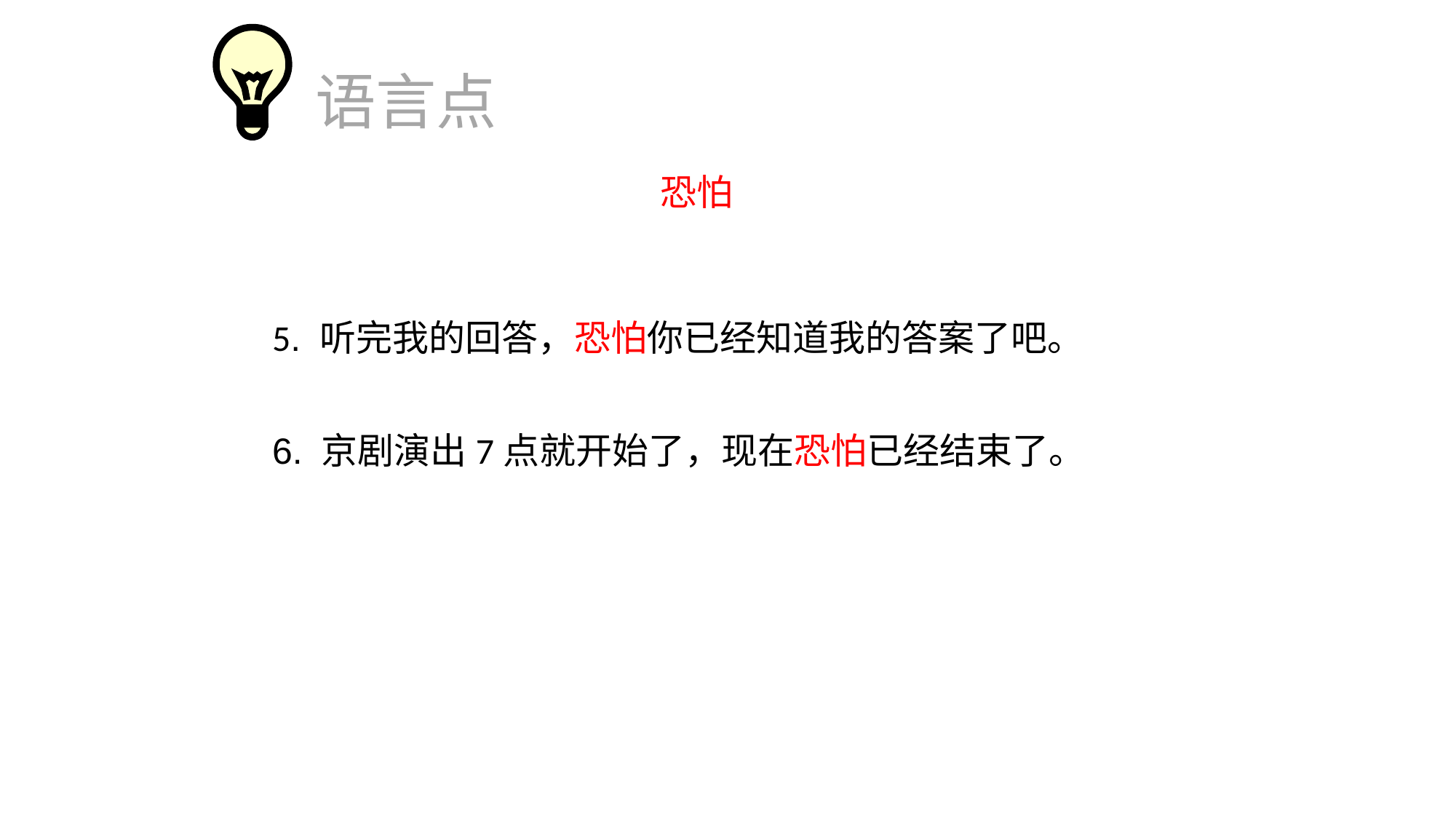

语言点
恐怕
5. 听完我的回答，恐怕你已经知道我的答案了吧。
6. 京剧演出7点就开始了，现在恐怕已经结束了。